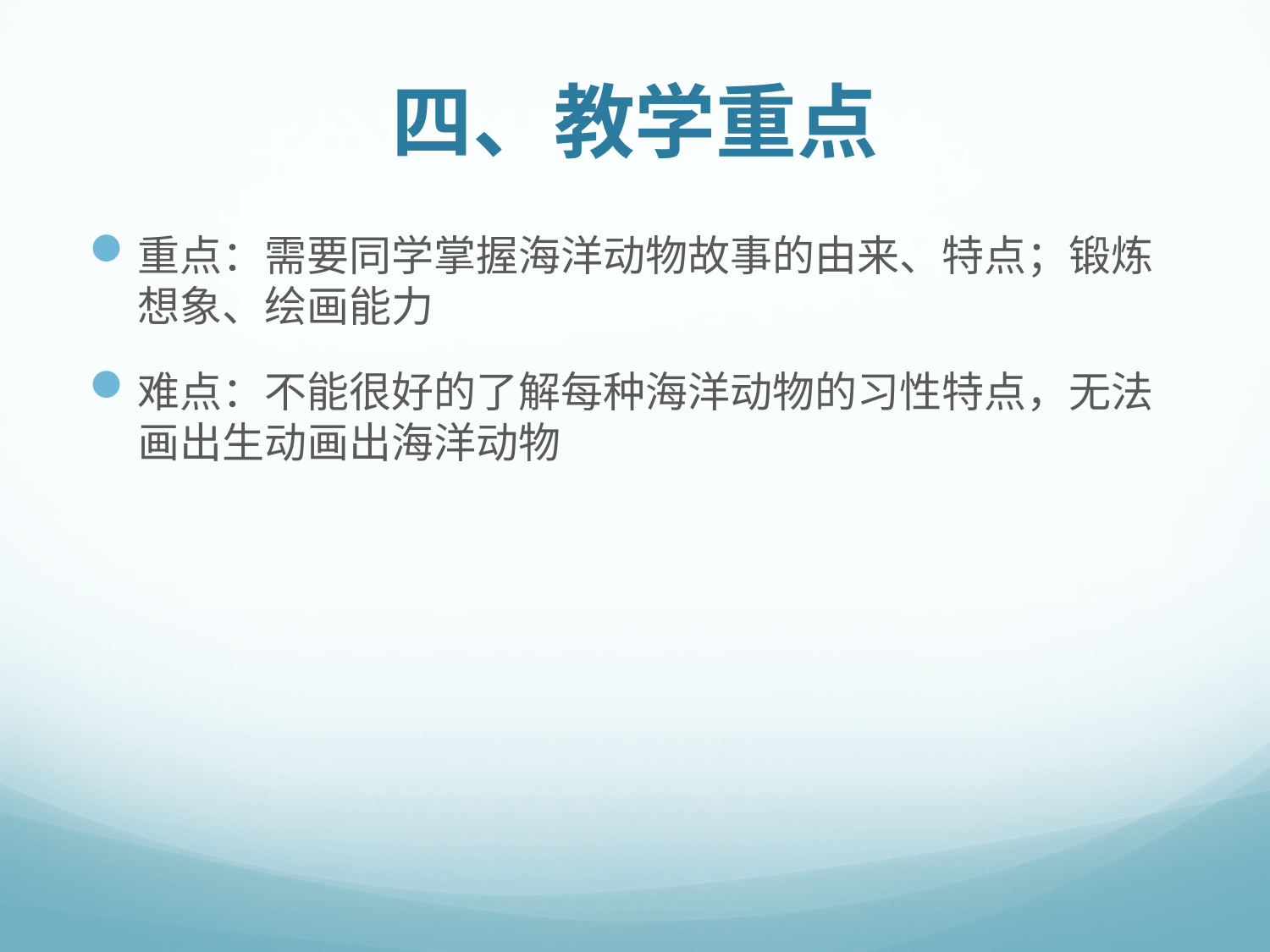

# 四、教学重点
重点：需要同学掌握海洋动物故事的由来、特点；锻炼想象、绘画能力
难点：不能很好的了解每种海洋动物的习性特点，无法画出生动画出海洋动物